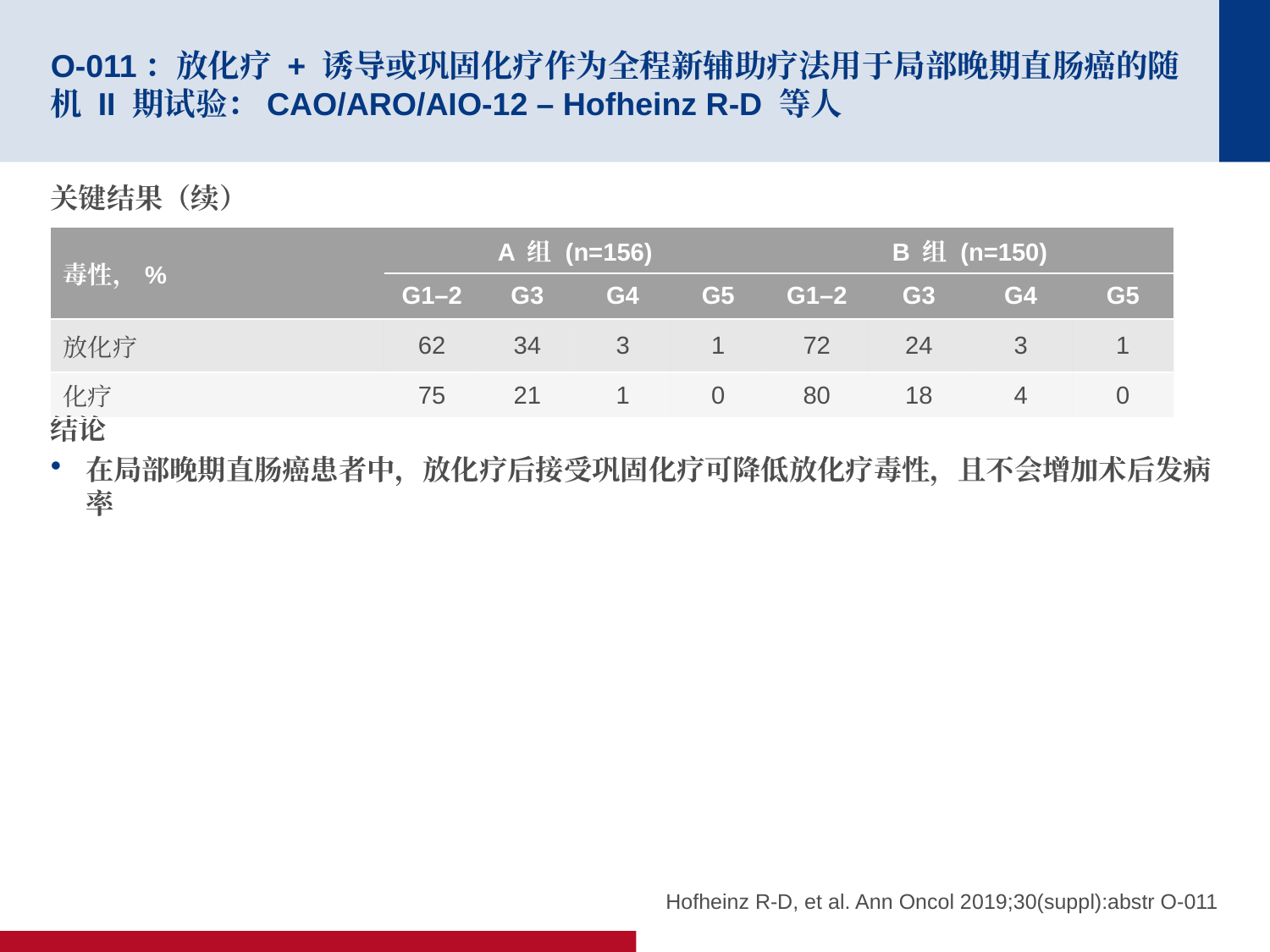

# O-011：放化疗 + 诱导或巩固化疗作为全程新辅助疗法用于局部晚期直肠癌的随机 II 期试验：CAO/ARO/AIO-12 – Hofheinz R-D 等人
关键结果（续）
结论
在局部晚期直肠癌患者中，放化疗后接受巩固化疗可降低放化疗毒性，且不会增加术后发病率
| 毒性，% | A 组 (n=156) |  |  |  | B 组 (n=150) |  |  |  |
| --- | --- | --- | --- | --- | --- | --- | --- | --- |
|  | G1–2 | G3 | G4 | G5 | G1–2 | G3 | G4 | G5 |
| 放化疗 | 62 | 34 | 3 | 1 | 72 | 24 | 3 | 1 |
| 化疗 | 75 | 21 | 1 | 0 | 80 | 18 | 4 | 0 |
Hofheinz R-D, et al. Ann Oncol 2019;30(suppl):abstr O-011